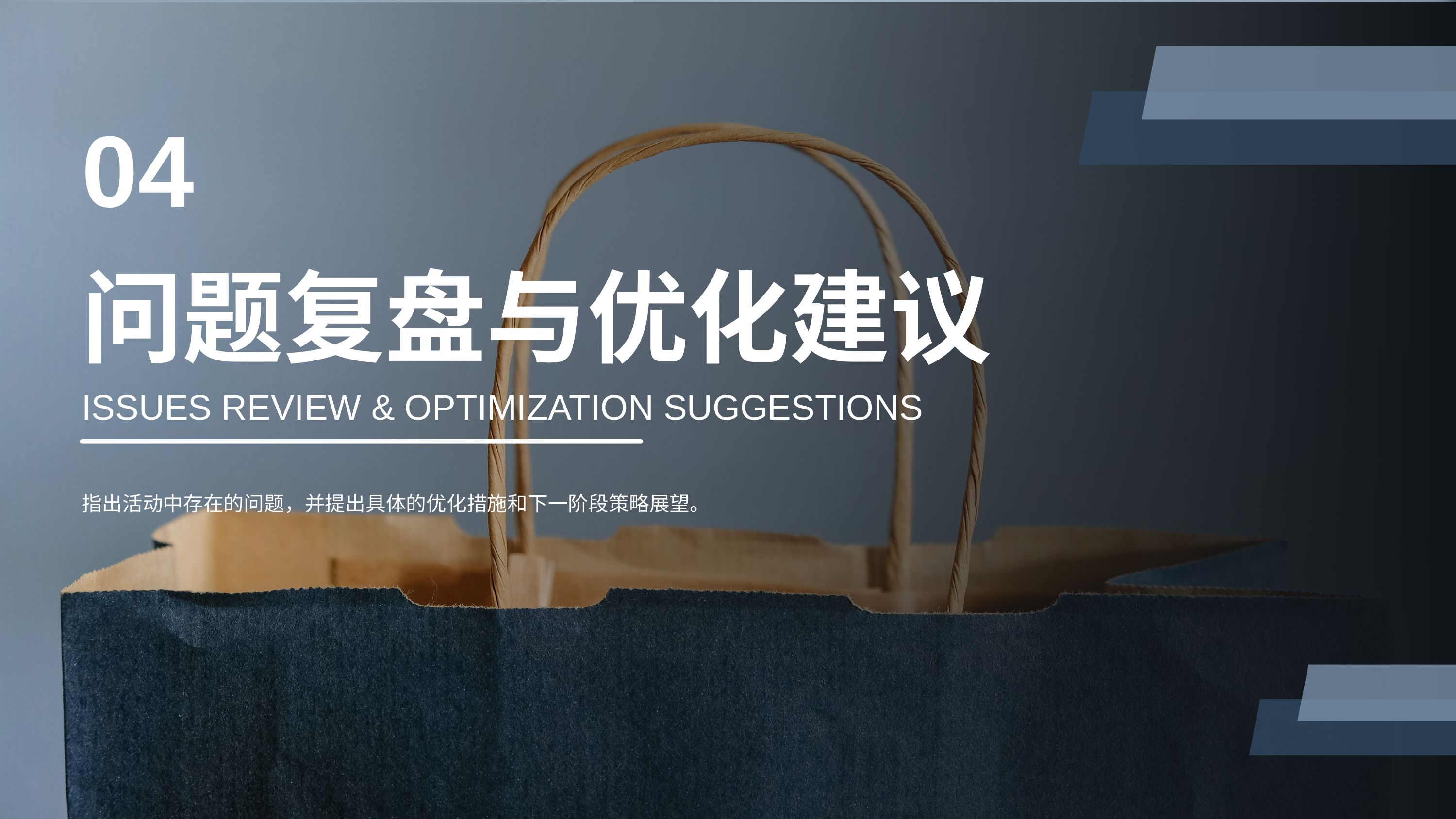

04

问题复盘与优化建议
ISSUES REVIEW & OPTIMIZATION SUGGESTIONS

指出活动中存在的问题，并提出具体的优化措施和下一阶段策略展望。